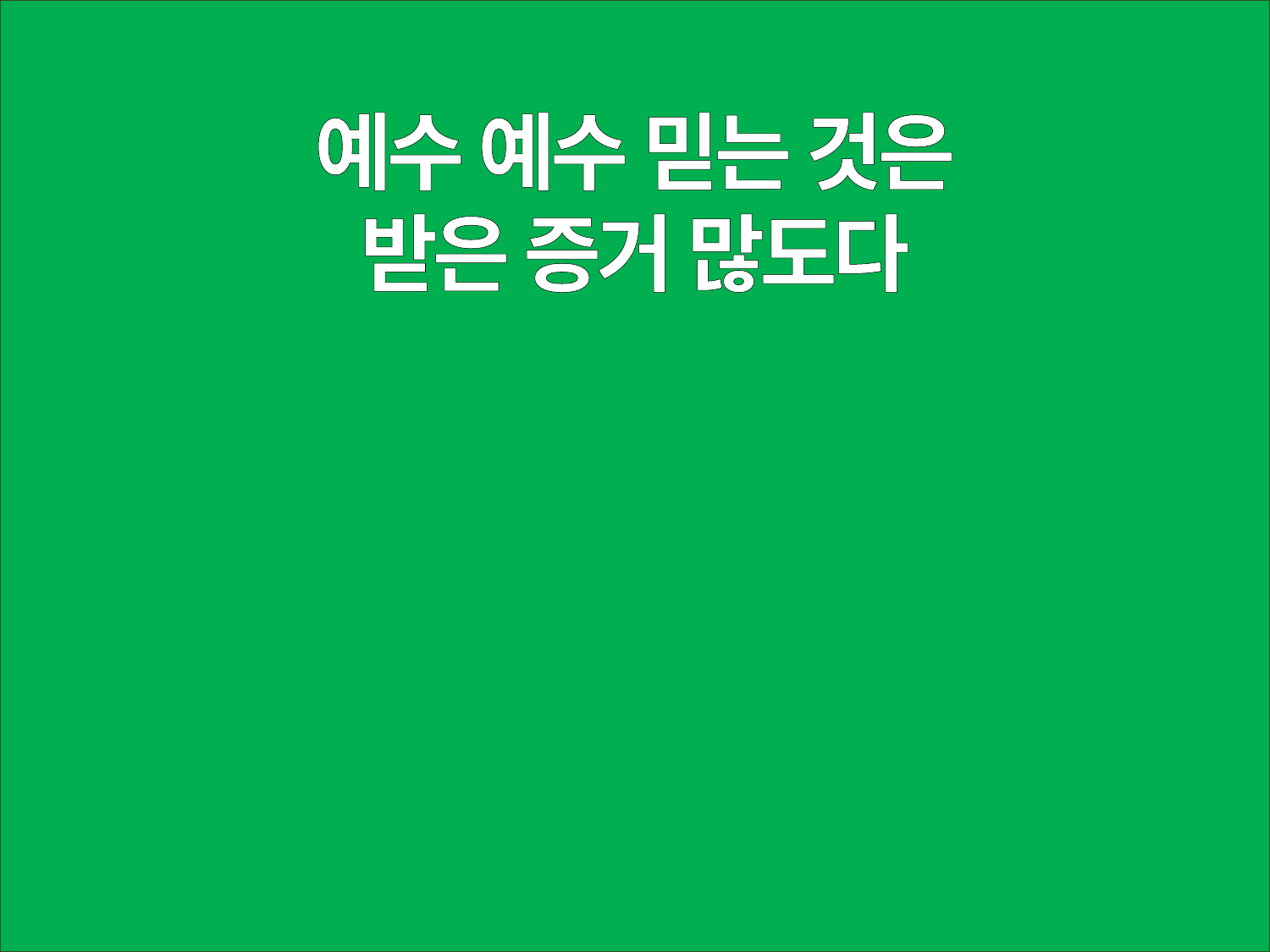

예수 예수 믿는 것은
받은 증거 많도다